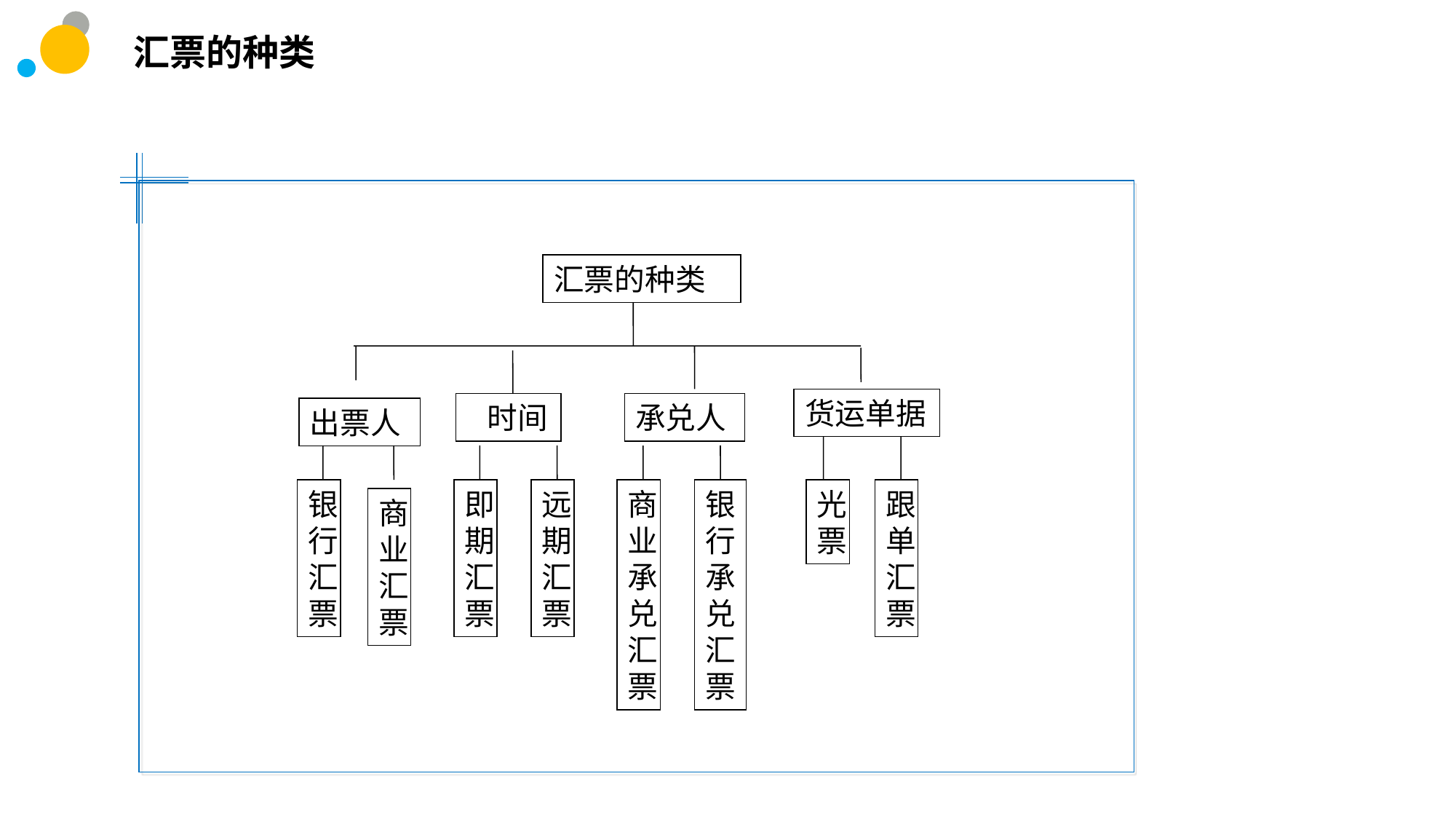

汇票的种类

汇票的种类

货运单据
  时间
承兑人
出票人

银行汇票
即期汇票
远期汇票
商业承兑汇票
银行承兑汇票
跟单汇票
光票
商业汇票